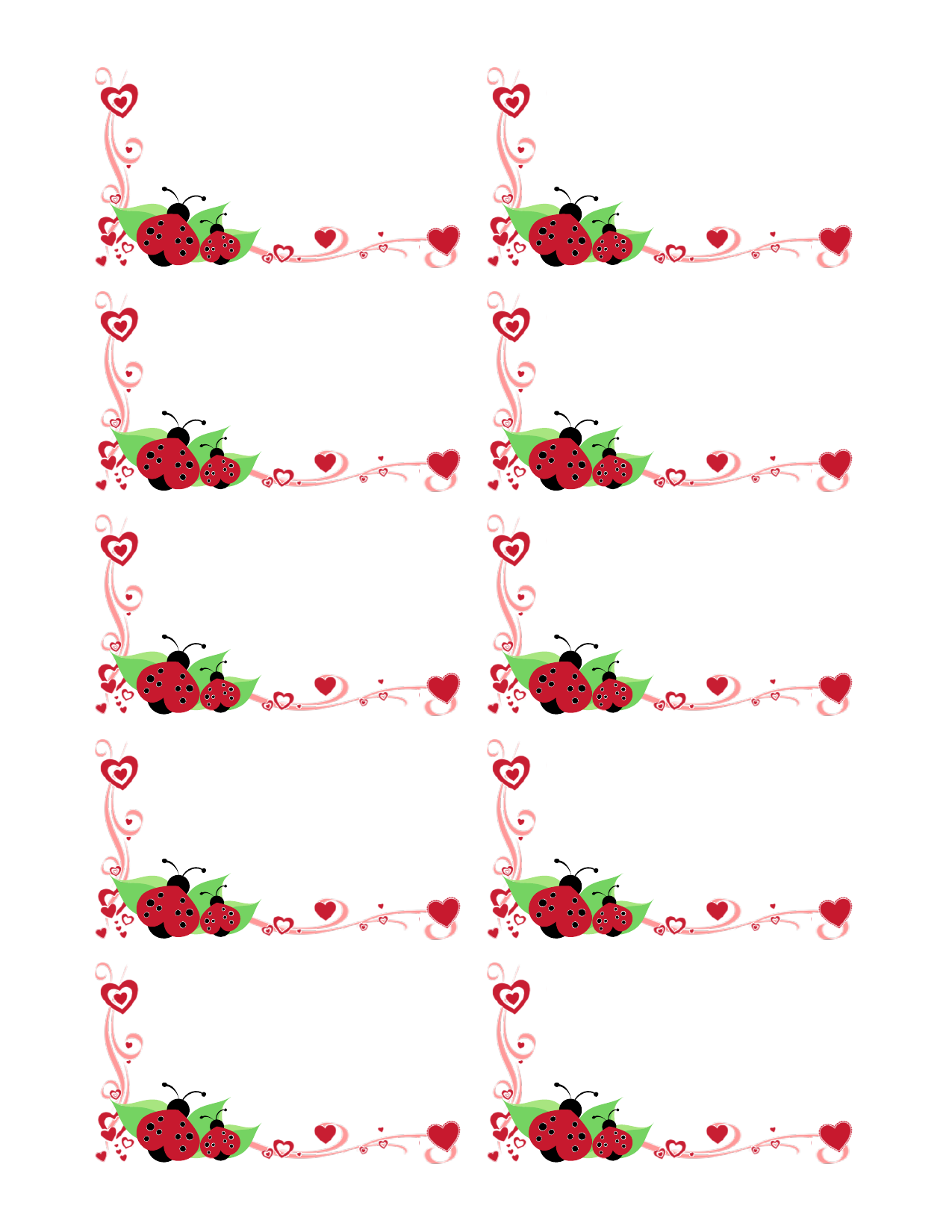

佐藤 愛花

スクラップブックおよび手芸愛好家

携帯: 090-1111-2222 | 自宅: 03-1111-2222

asato@example.com | @asatoexamplecom

www.example.com/asato/blog